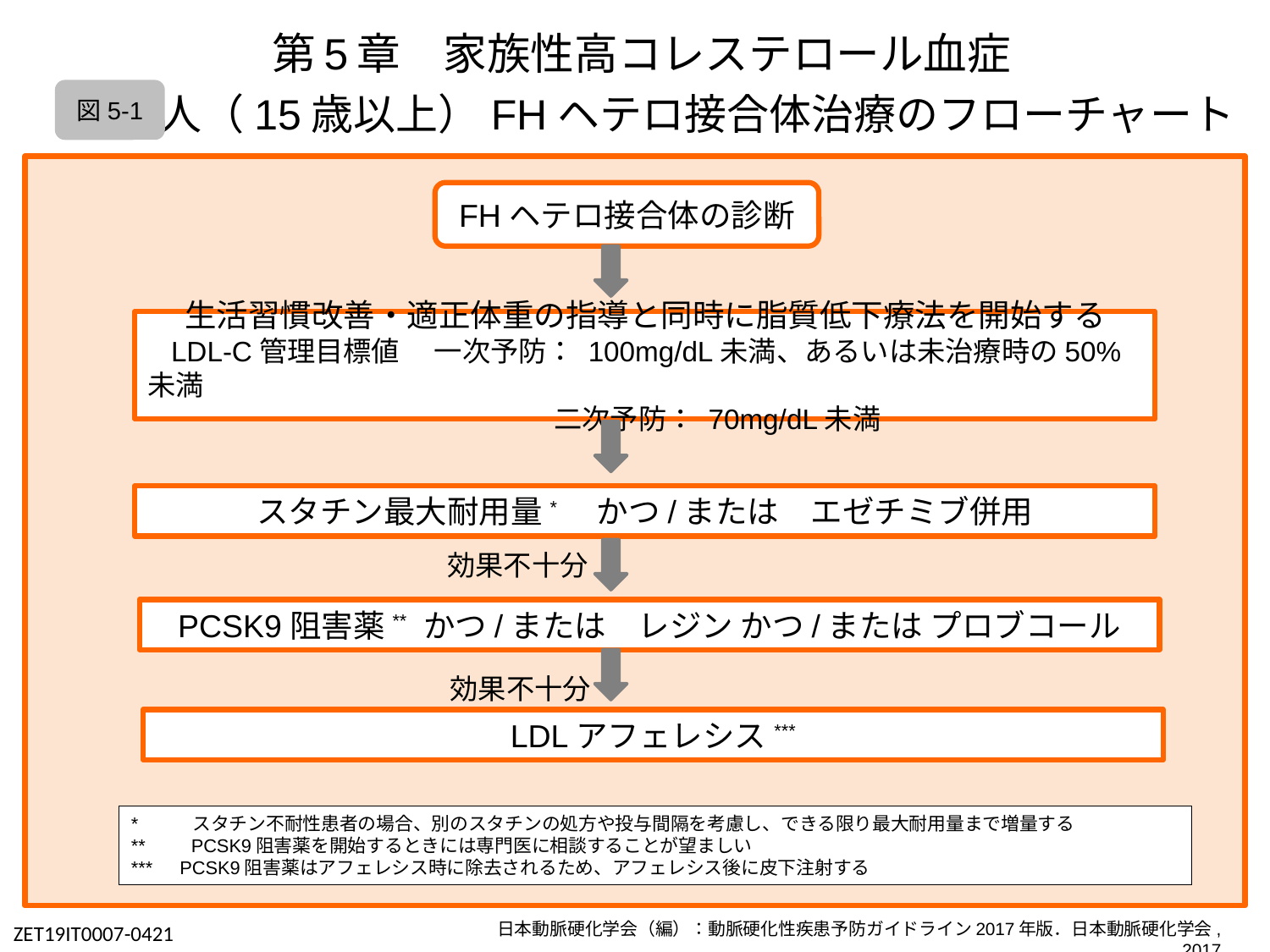

第5章　家族性高コレステロール血症
# 成人（15歳以上）FHヘテロ接合体治療のフローチャート
図5-1

FHヘテロ接合体の診断

生活習慣改善・適正体重の指導と同時に脂質低下療法を開始する
   LDL-C管理目標値　 一次予防： 100mg/dL未満、あるいは未治療時の50%未満
　　　　　　　　　　　　　　  二次予防： 70mg/dL未満

スタチン最大耐用量*　かつ/または　エゼチミブ併用

効果不十分
PCSK9阻害薬** かつ/または　レジン かつ/または プロブコール

効果不十分
LDLアフェレシス***
* 　　  スタチン不耐性患者の場合、別のスタチンの処方や投与間隔を考慮し、できる限り最大耐用量まで増量する
**　　PCSK9阻害薬を開始するときには専門医に相談することが望ましい
***　PCSK9阻害薬はアフェレシス時に除去されるため、アフェレシス後に皮下注射する
日本動脈硬化学会（編）：動脈硬化性疾患予防ガイドライン2017年版．日本動脈硬化学会, 2017